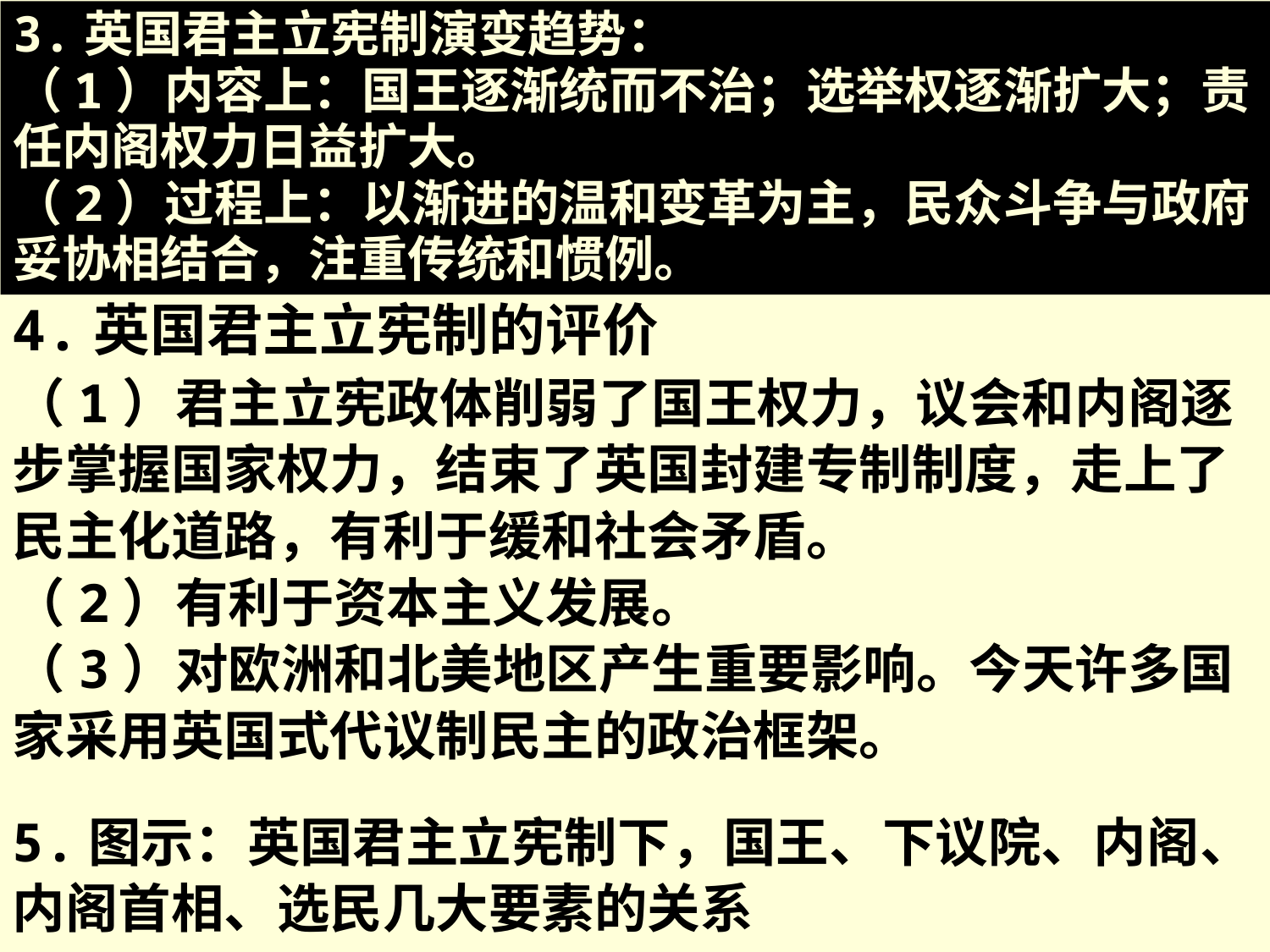

3.英国君主立宪制演变趋势：
（1）内容上：国王逐渐统而不治；选举权逐渐扩大；责任内阁权力日益扩大。
（2）过程上：以渐进的温和变革为主，民众斗争与政府妥协相结合，注重传统和惯例。
4.英国君主立宪制的评价
（1）君主立宪政体削弱了国王权力，议会和内阁逐步掌握国家权力，结束了英国封建专制制度，走上了民主化道路，有利于缓和社会矛盾。
（2）有利于资本主义发展。
（3）对欧洲和北美地区产生重要影响。今天许多国家采用英国式代议制民主的政治框架。
5.图示：英国君主立宪制下，国王、下议院、内阁、内阁首相、选民几大要素的关系